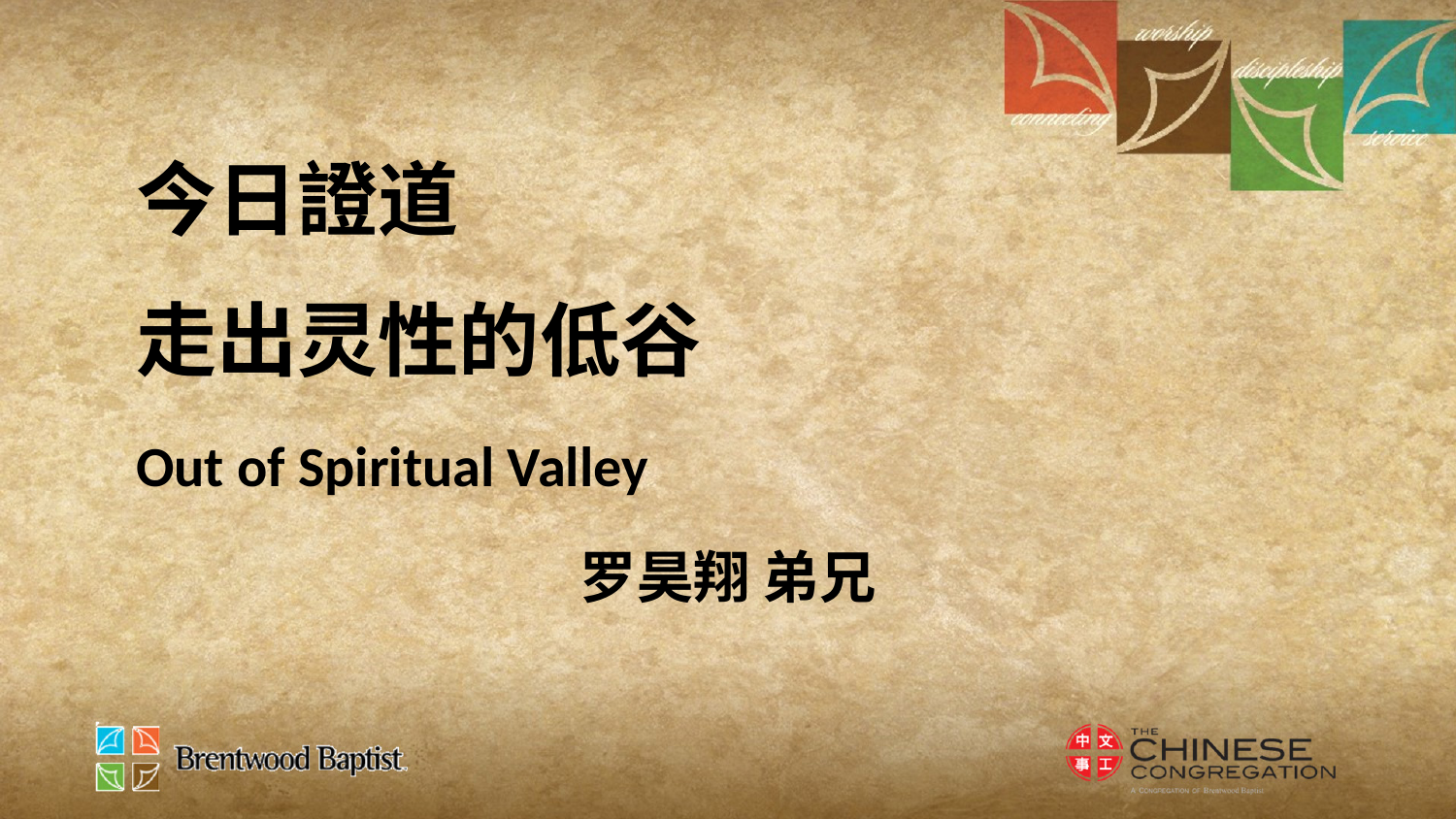

今日證道

走出灵性的低谷

Out of Spiritual Valley

罗昊翔 弟兄